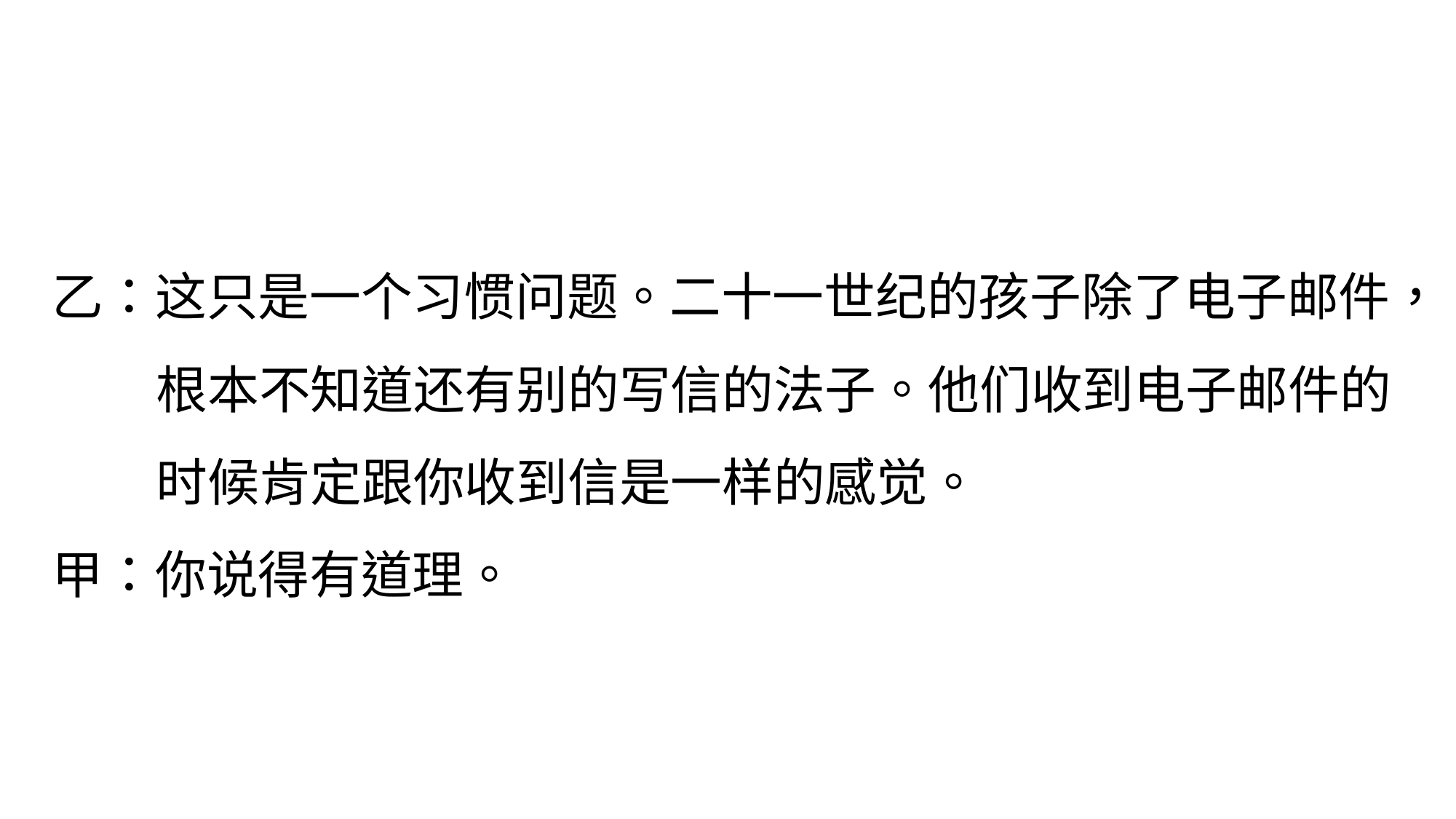

乙：这只是一个习惯问题。二十一世纪的孩子除了电子邮件，
        根本不知道还有别的写信的法子。他们收到电子邮件的
        时候肯定跟你收到信是一样的感觉。
甲：你说得有道理。